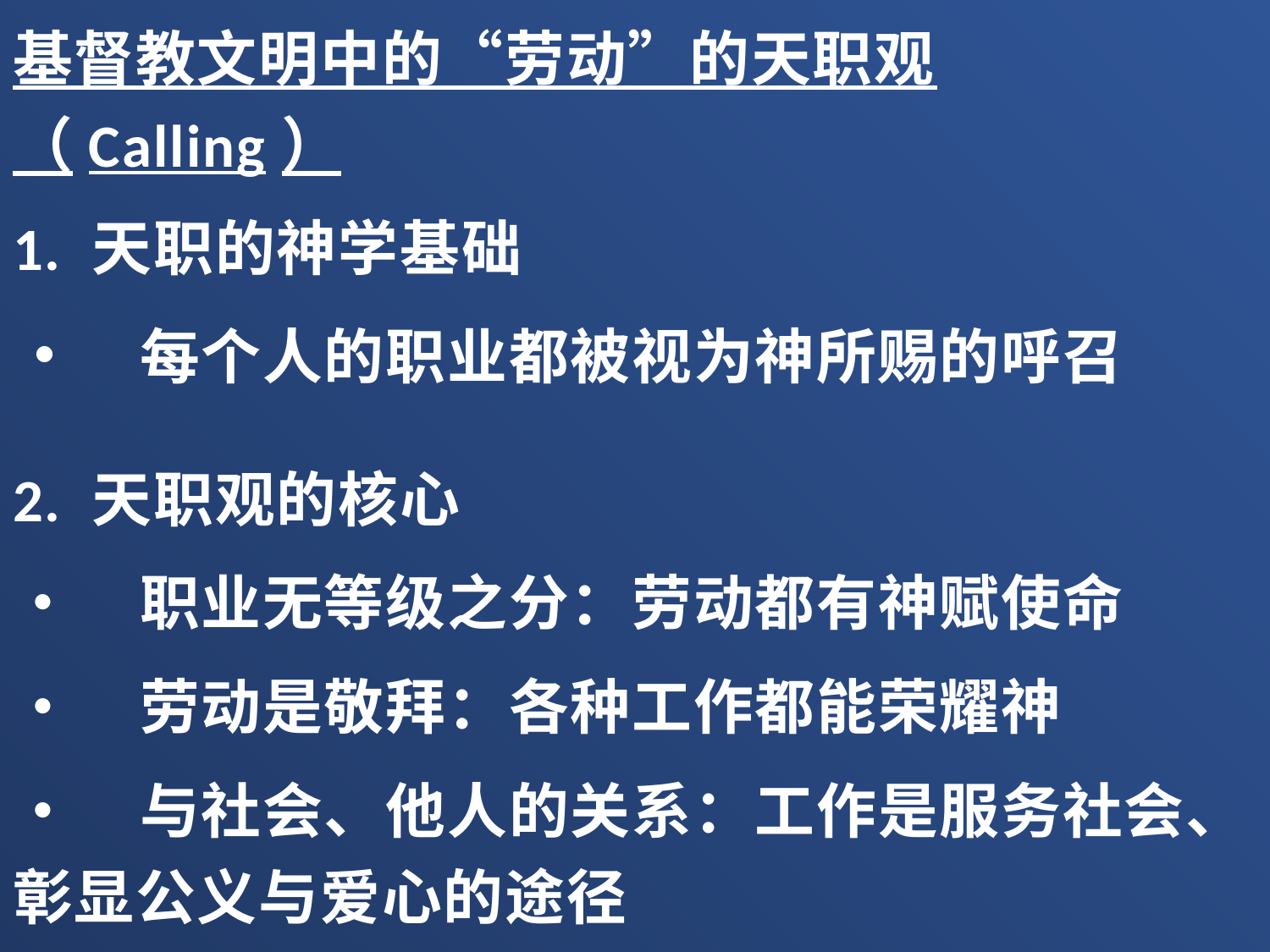

基督教文明中的“劳动”的天职观（Calling）
1. 天职的神学基础
•	每个人的职业都被视为神所赐的呼召

2. 天职观的核心
•	职业无等级之分：劳动都有神赋使命
•	劳动是敬拜：各种工作都能荣耀神
•	与社会、他人的关系：工作是服务社会、彰显公义与爱心的途径